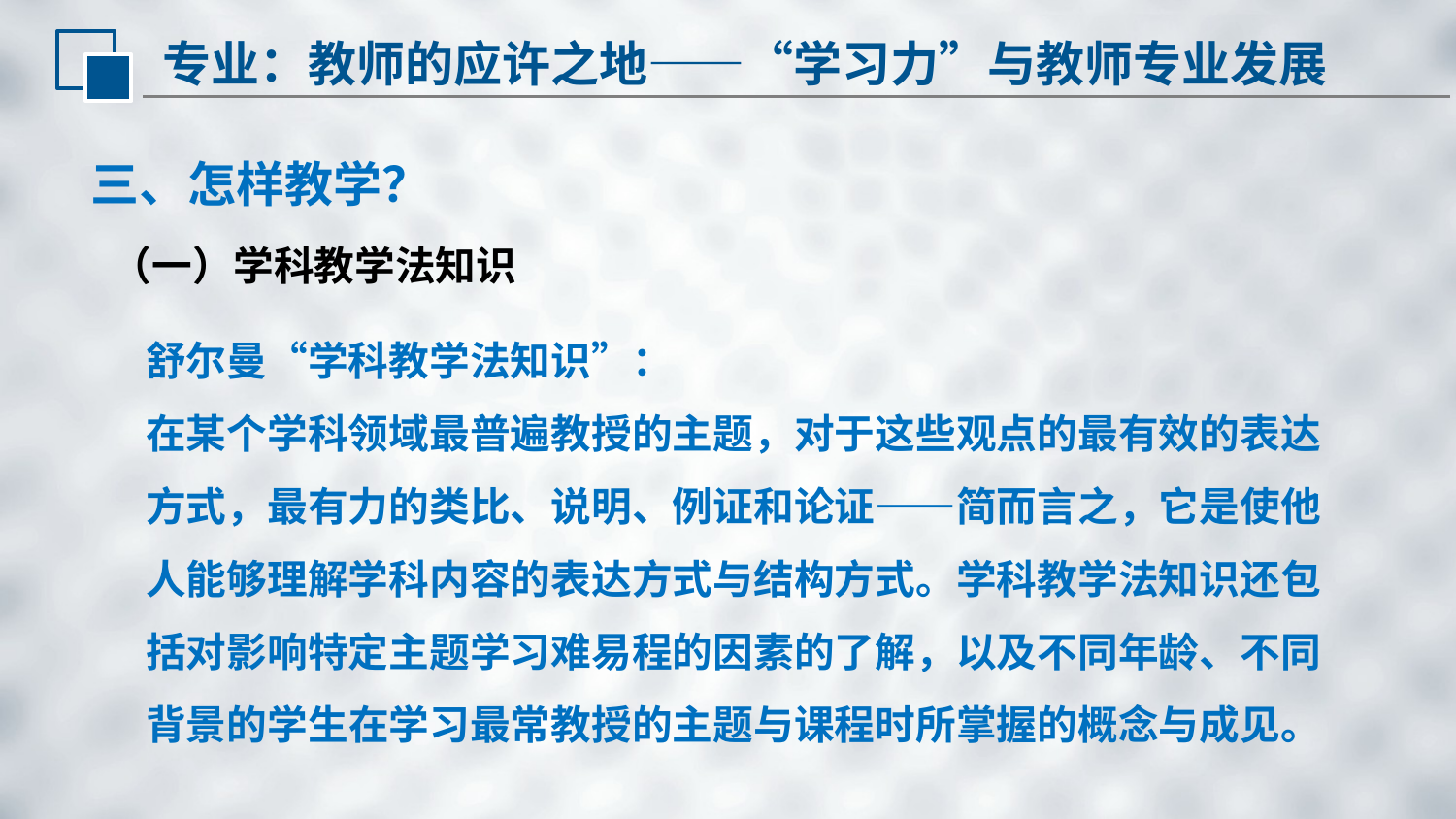

专业：教师的应许之地——“学习力”与教师专业发展

三、怎样教学？
（一）学科教学法知识
舒尔曼“学科教学法知识”：
在某个学科领域最普遍教授的主题，对于这些观点的最有效的表达方式，最有力的类比、说明、例证和论证——简而言之，它是使他人能够理解学科内容的表达方式与结构方式。学科教学法知识还包括对影响特定主题学习难易程的因素的了解，以及不同年龄、不同背景的学生在学习最常教授的主题与课程时所掌握的概念与成见。